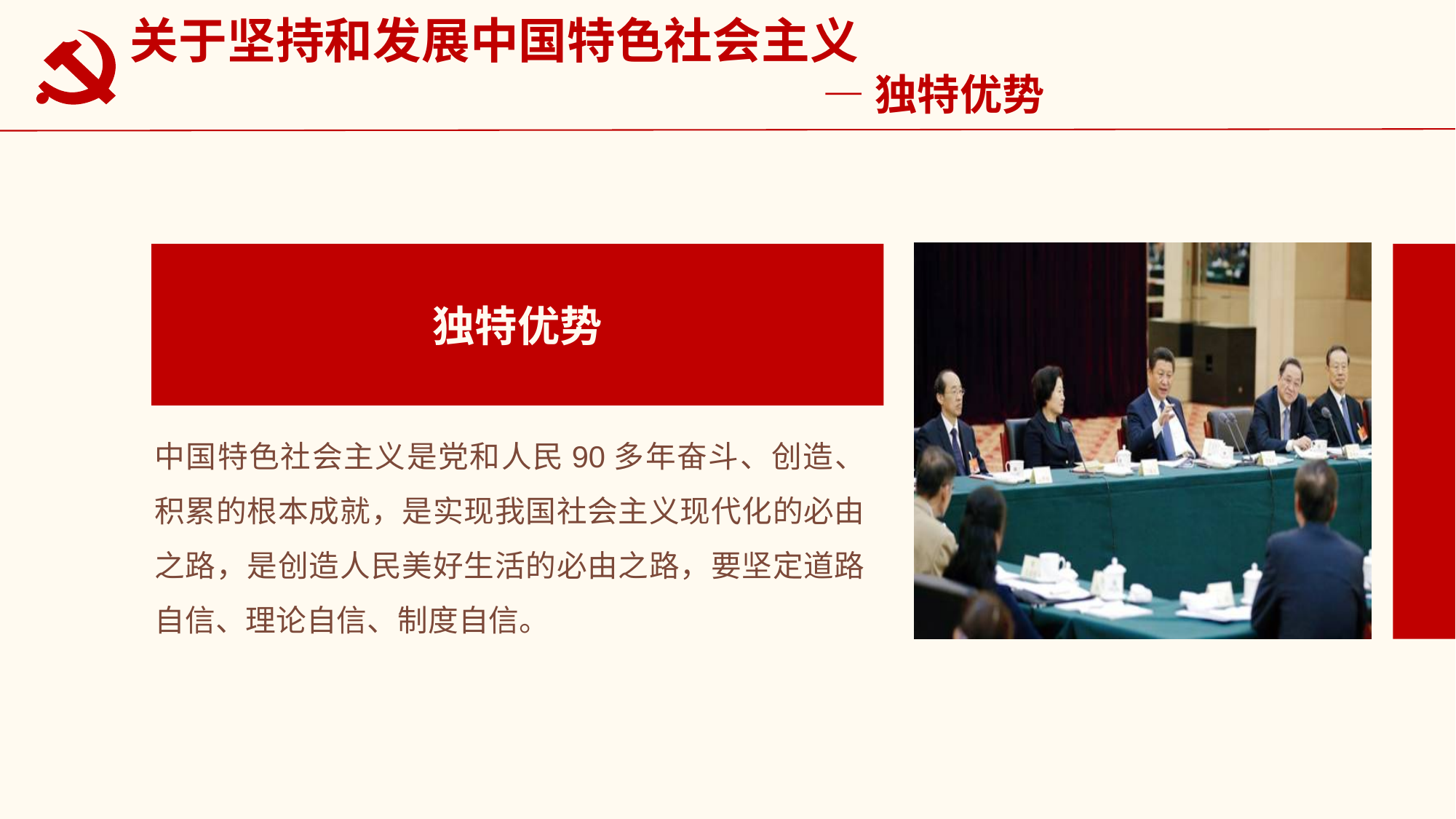

关于坚持和发展中国特色社会主义
—独特优势

独特优势

中国特色社会主义是党和人民90多年奋斗、创造、积累的根本成就，是实现我国社会主义现代化的必由之路，是创造人民美好生活的必由之路，要坚定道路自信、理论自信、制度自信。